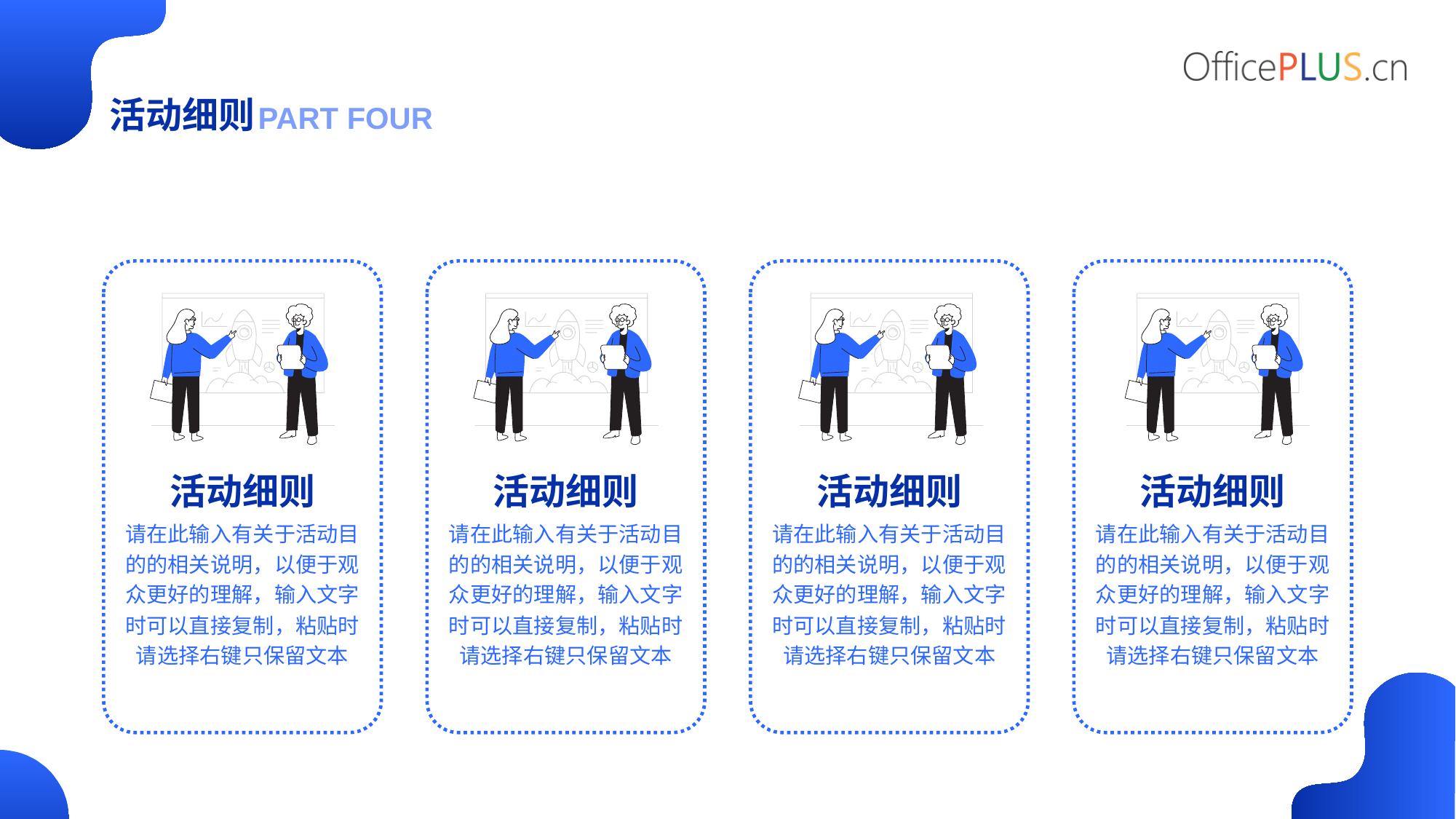

活动细则
PART FOUR

活动细则
请在此输入有关于活动目的的相关说明，以便于观众更好的理解，输入文字时可以直接复制，粘贴时请选择右键只保留文本

活动细则
请在此输入有关于活动目的的相关说明，以便于观众更好的理解，输入文字时可以直接复制，粘贴时请选择右键只保留文本

活动细则
请在此输入有关于活动目的的相关说明，以便于观众更好的理解，输入文字时可以直接复制，粘贴时请选择右键只保留文本

活动细则
请在此输入有关于活动目的的相关说明，以便于观众更好的理解，输入文字时可以直接复制，粘贴时请选择右键只保留文本